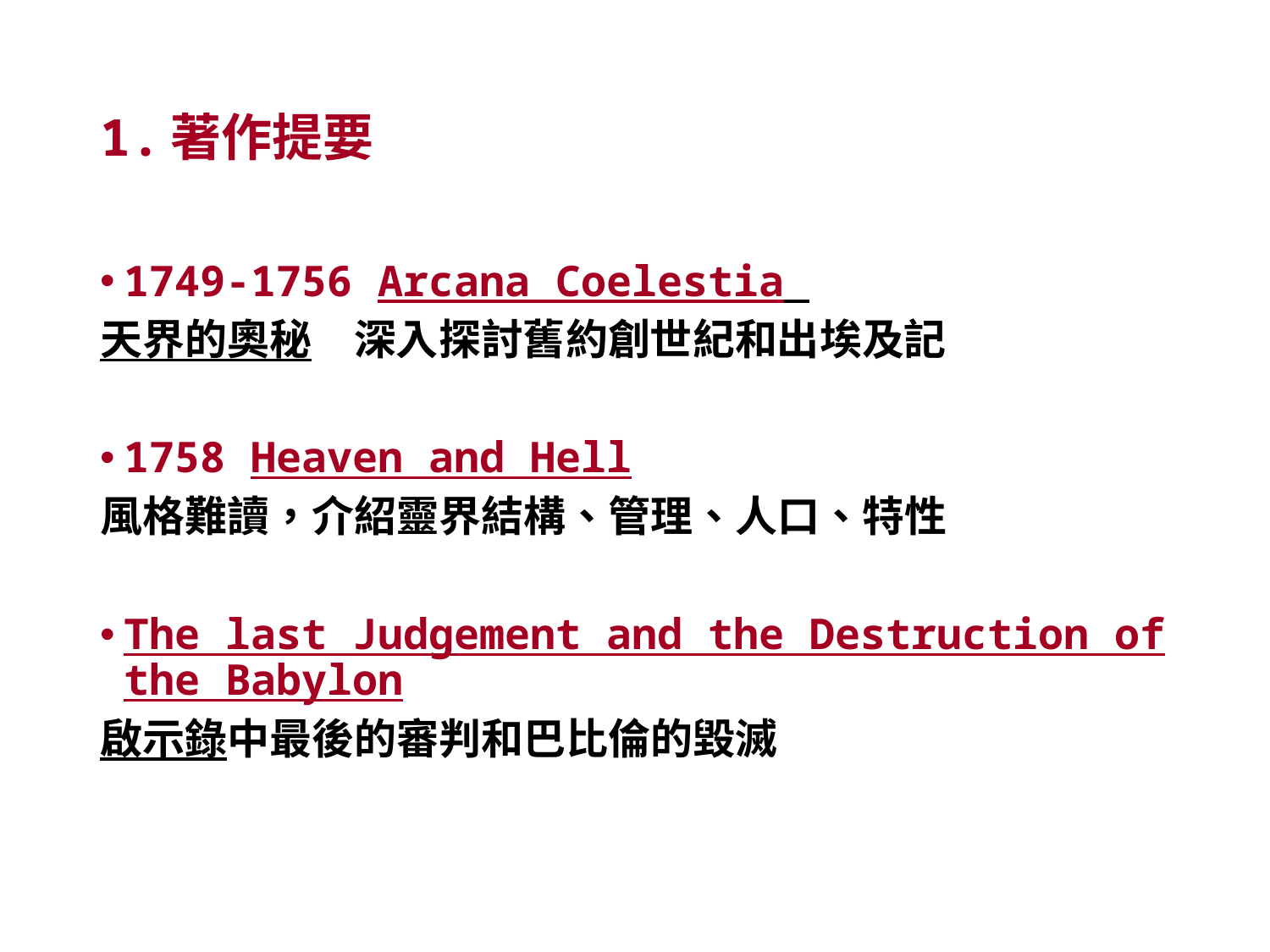

# 1.著作提要
1749-1756 Arcana Coelestia
天界的奧秘　深入探討舊約創世紀和出埃及記

1758 Heaven and Hell
風格難讀，介紹靈界結構、管理、人口、特性

The last Judgement and the Destruction of the Babylon
啟示錄中最後的審判和巴比倫的毀滅